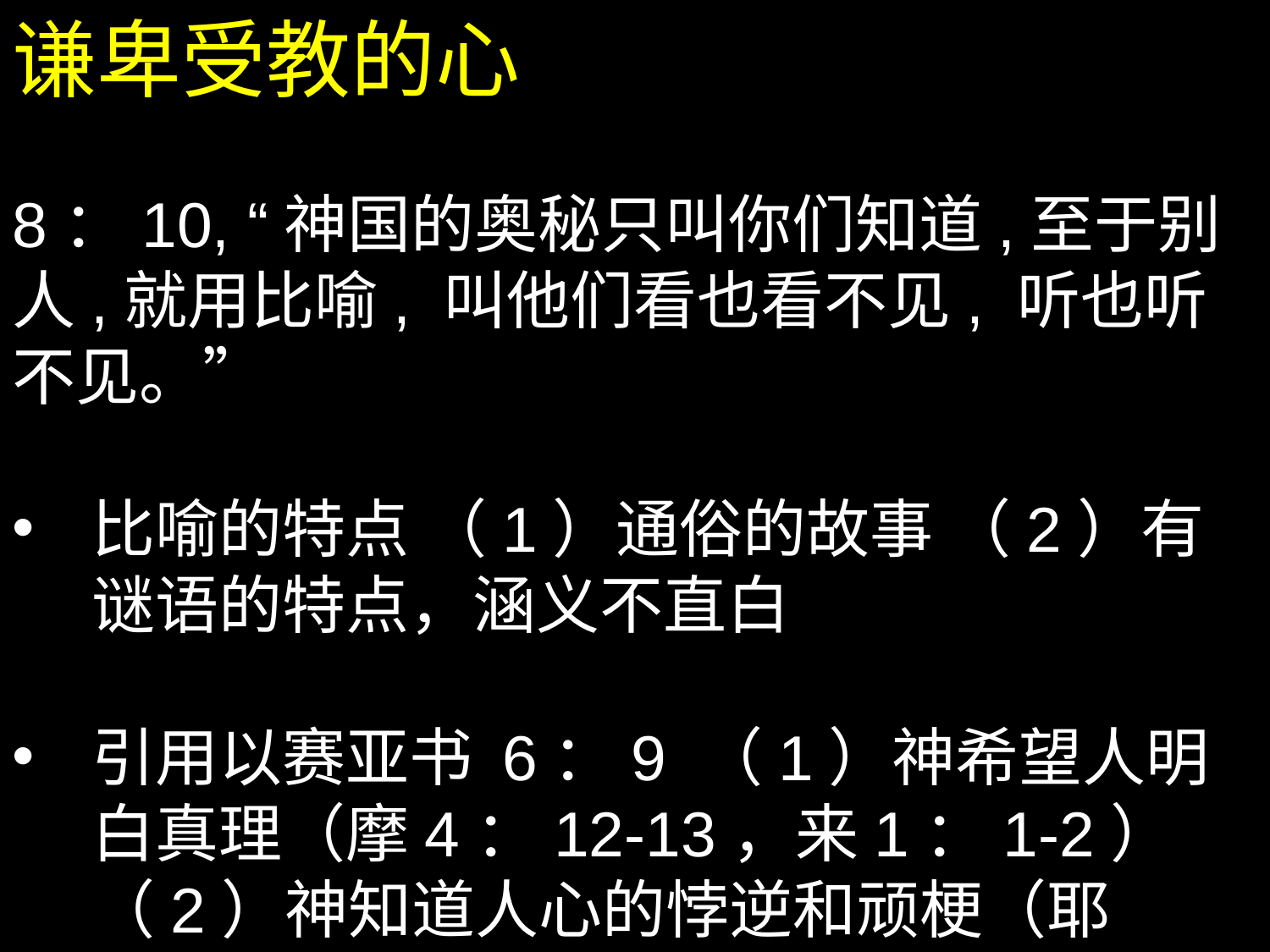

谦卑受教的心

8：10, “神国的奥秘只叫你们知道,至于别人,就用比喻, 叫他们看也看不见, 听也听不见。”

比喻的特点 （1）通俗的故事 （2）有谜语的特点，涵义不直白

引用以赛亚书 6：9 （1）神希望人明白真理（摩4：12-13，来1：1-2） （2）神知道人心的悖逆和顽梗（耶7：13，23-26）